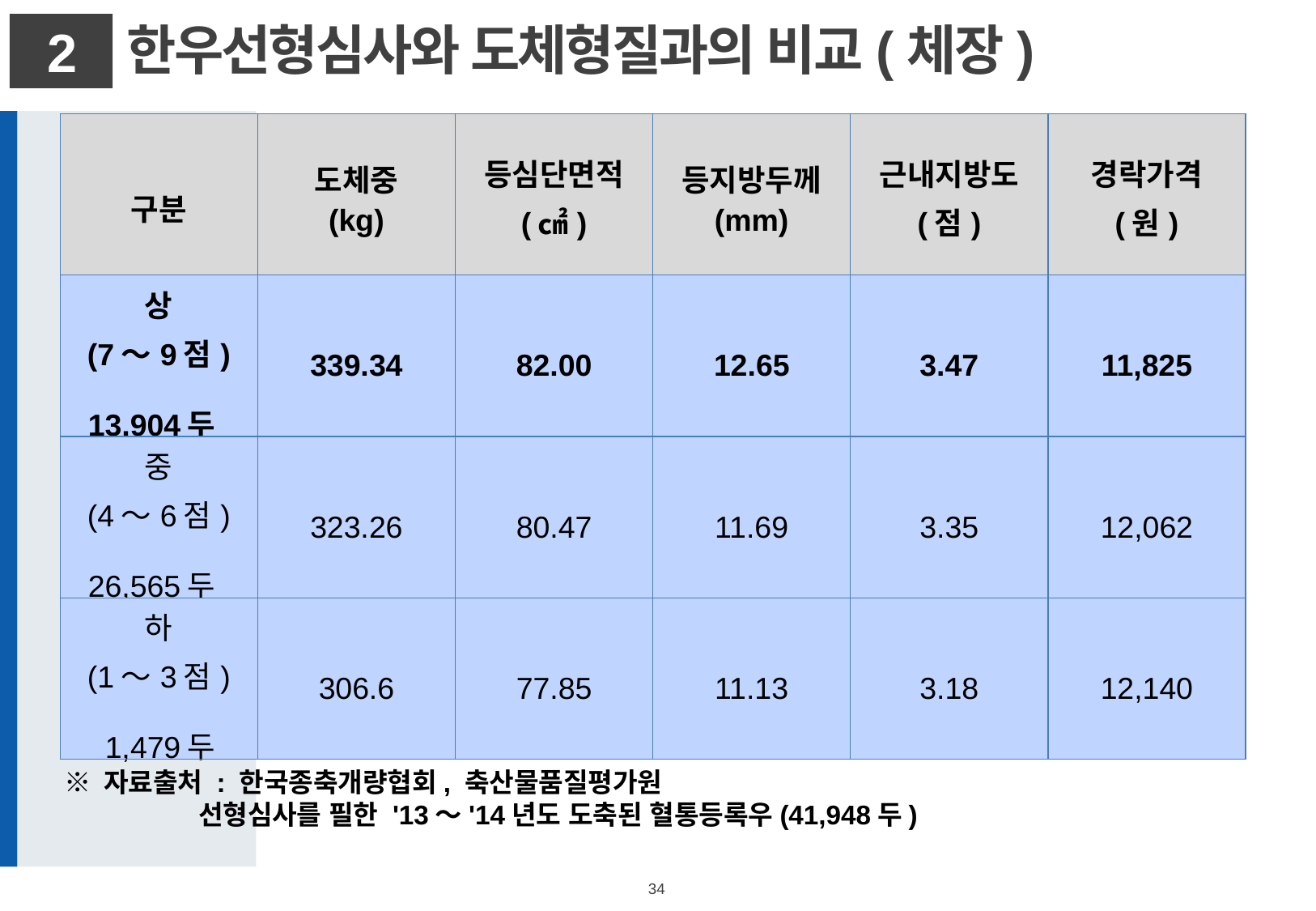

한우선형심사와 도체형질과의 비교(체장)
2
| 구분 | 도체중 (kg) | 등심단면적 (㎠) | 등지방두께 (mm) | 근내지방도 (점) | 경락가격 (원) |
| --- | --- | --- | --- | --- | --- |
| 상 (7～9점) 13,904두 | 339.34 | 82.00 | 12.65 | 3.47 | 11,825 |
| 중 (4～6점) 26,565두 | 323.26 | 80.47 | 11.69 | 3.35 | 12,062 |
| 하 (1～3점) 1,479두 | 306.6 | 77.85 | 11.13 | 3.18 | 12,140 |
※ 자료출처 : 한국종축개량협회, 축산물품질평가원
                 선형심사를 필한 '13～'14년도 도축된 혈통등록우(41,948두)
34